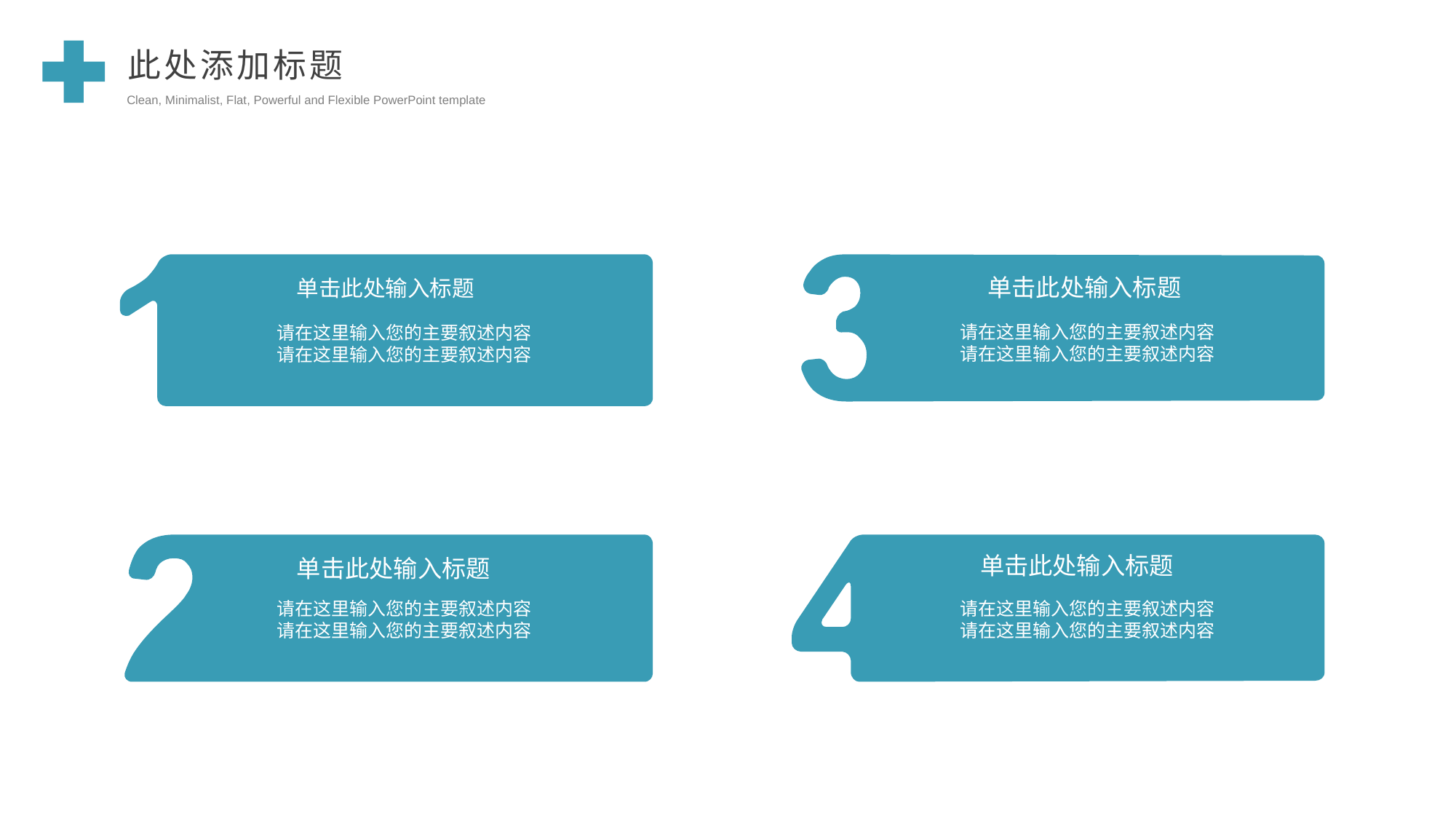

此处添加标题
Clean, Minimalist, Flat, Powerful and Flexible PowerPoint template

单击此处输入标题
请在这里输入您的主要叙述内容
请在这里输入您的主要叙述内容

单击此处输入标题
请在这里输入您的主要叙述内容
请在这里输入您的主要叙述内容

单击此处输入标题
请在这里输入您的主要叙述内容
请在这里输入您的主要叙述内容

单击此处输入标题
请在这里输入您的主要叙述内容
请在这里输入您的主要叙述内容